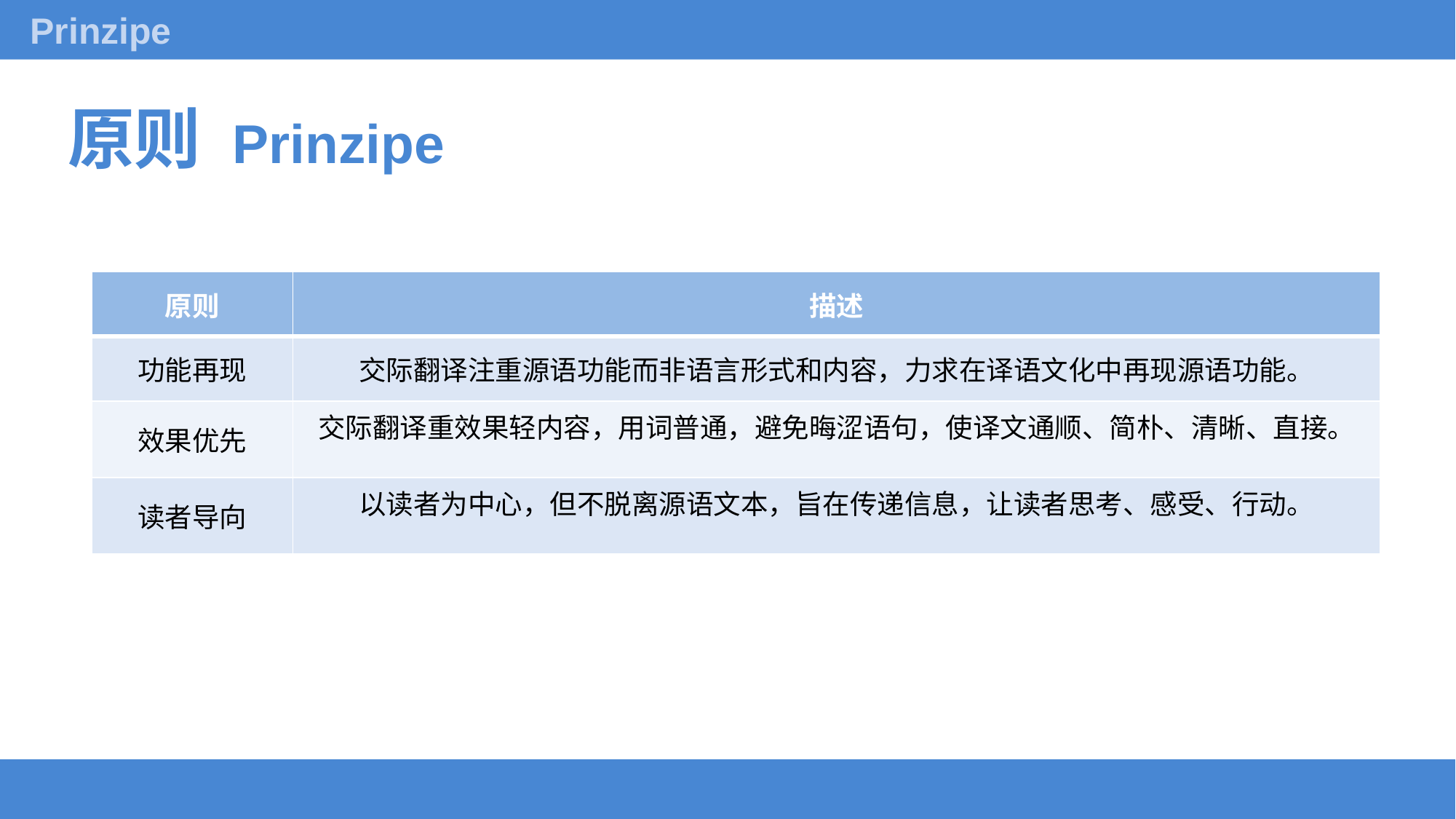

Prinzipe
原则 Prinzipe
| 原则 | 描述 |
| --- | --- |
| 功能再现 | 交际翻译注重源语功能而非语言形式和内容，力求在译语文化中再现源语功能。 |
| 效果优先 | 交际翻译重效果轻内容，用词普通，避免晦涩语句，使译文通顺、简朴、清晰、直接。 |
| 读者导向 | 以读者为中心，但不脱离源语文本，旨在传递信息，让读者思考、感受、行动。 |